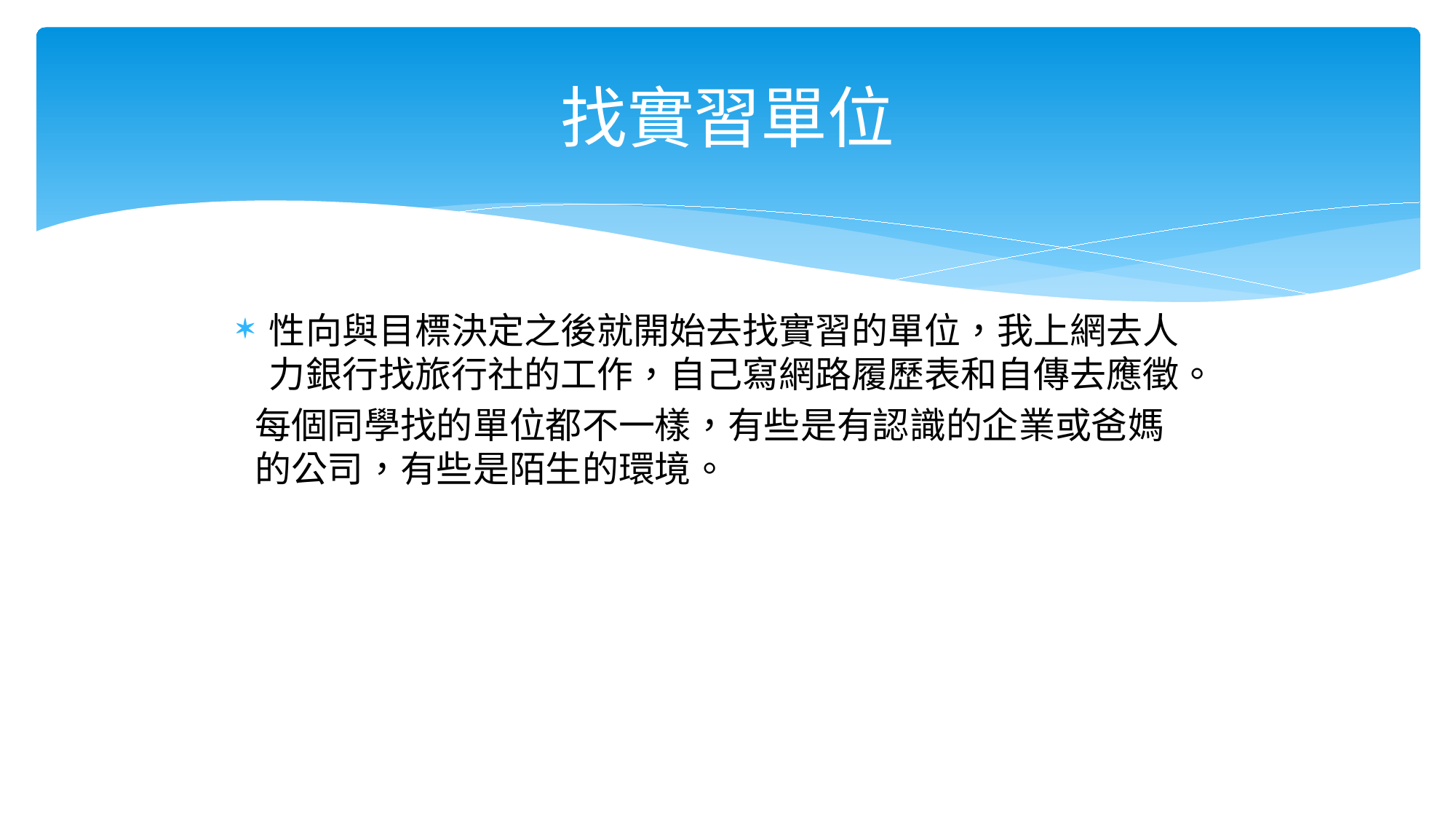

# 找實習單位
性向與目標決定之後就開始去找實習的單位，我上網去人力銀行找旅行社的工作，自己寫網路履歷表和自傳去應徵。
每個同學找的單位都不一樣，有些是有認識的企業或爸媽的公司，有些是陌生的環境。